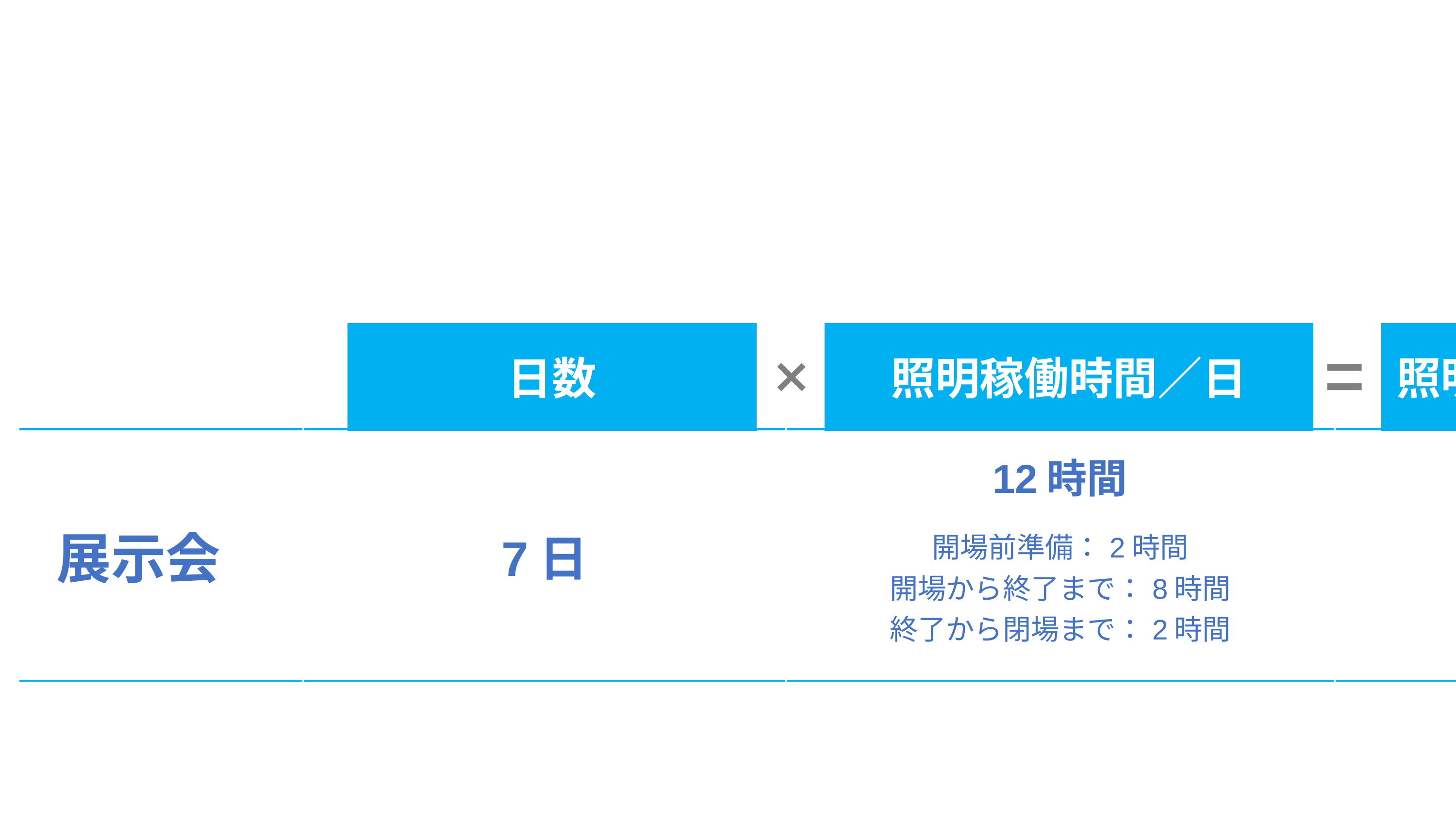

日数
照明稼働時間／日
照明稼働時間／年間

| 展示会 | 7日 | 12時間 開場前準備：2時間 開場から終了まで：8時間 終了から閉場まで：2時間 | 84時間 |
| --- | --- | --- | --- |